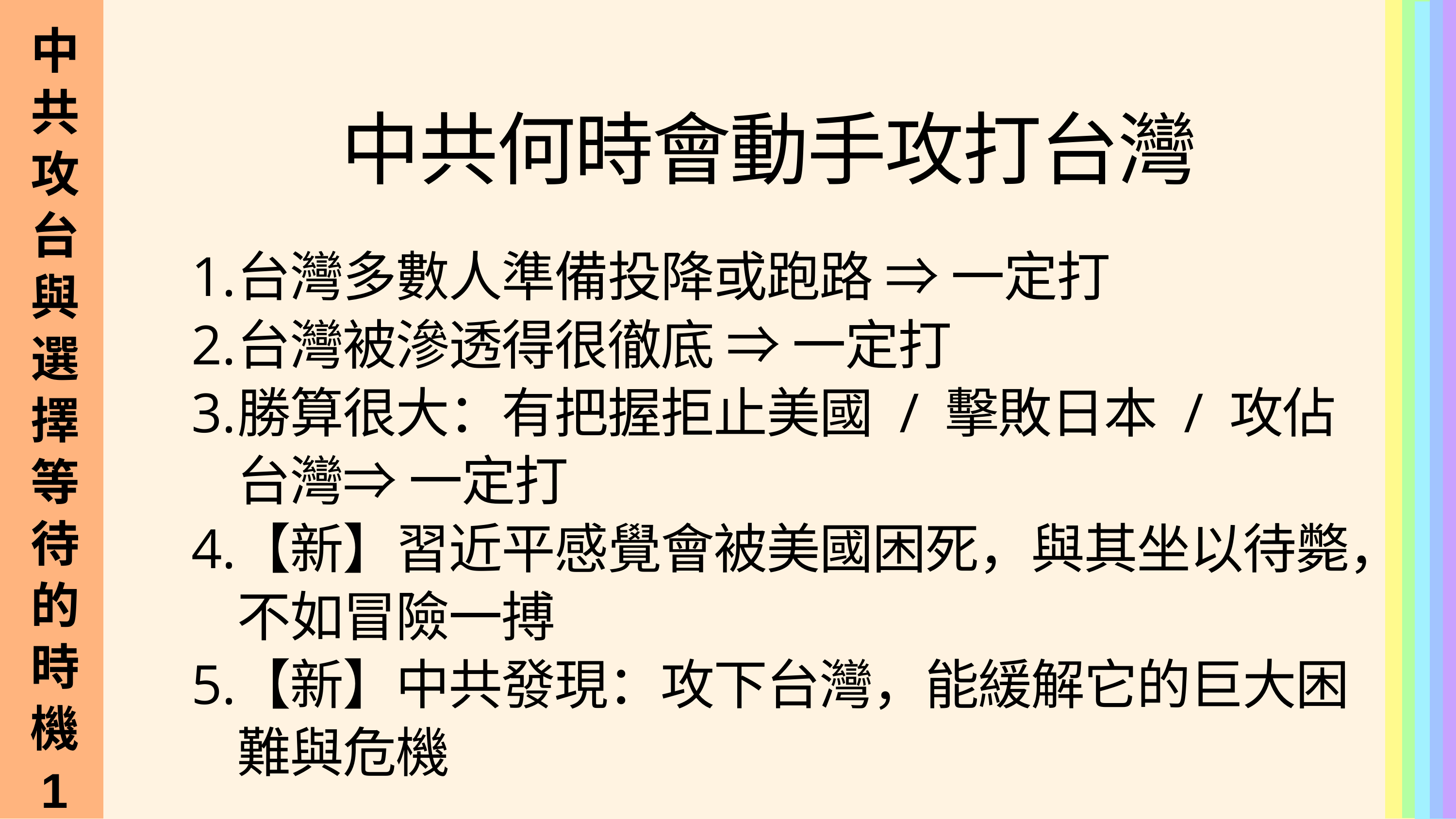

中共攻台與選擇等待的時機
1
中共何時會動手攻打台灣
台灣多數人準備投降或跑路 ⇒ 一定打
台灣被滲透得很徹底 ⇒ 一定打
勝算很大：有把握拒止美國 / 擊敗日本 / 攻佔台灣⇒ 一定打
【新】習近平感覺會被美國困死，與其坐以待斃，不如冒險一搏
【新】中共發現：攻下台灣，能緩解它的巨大困難與危機